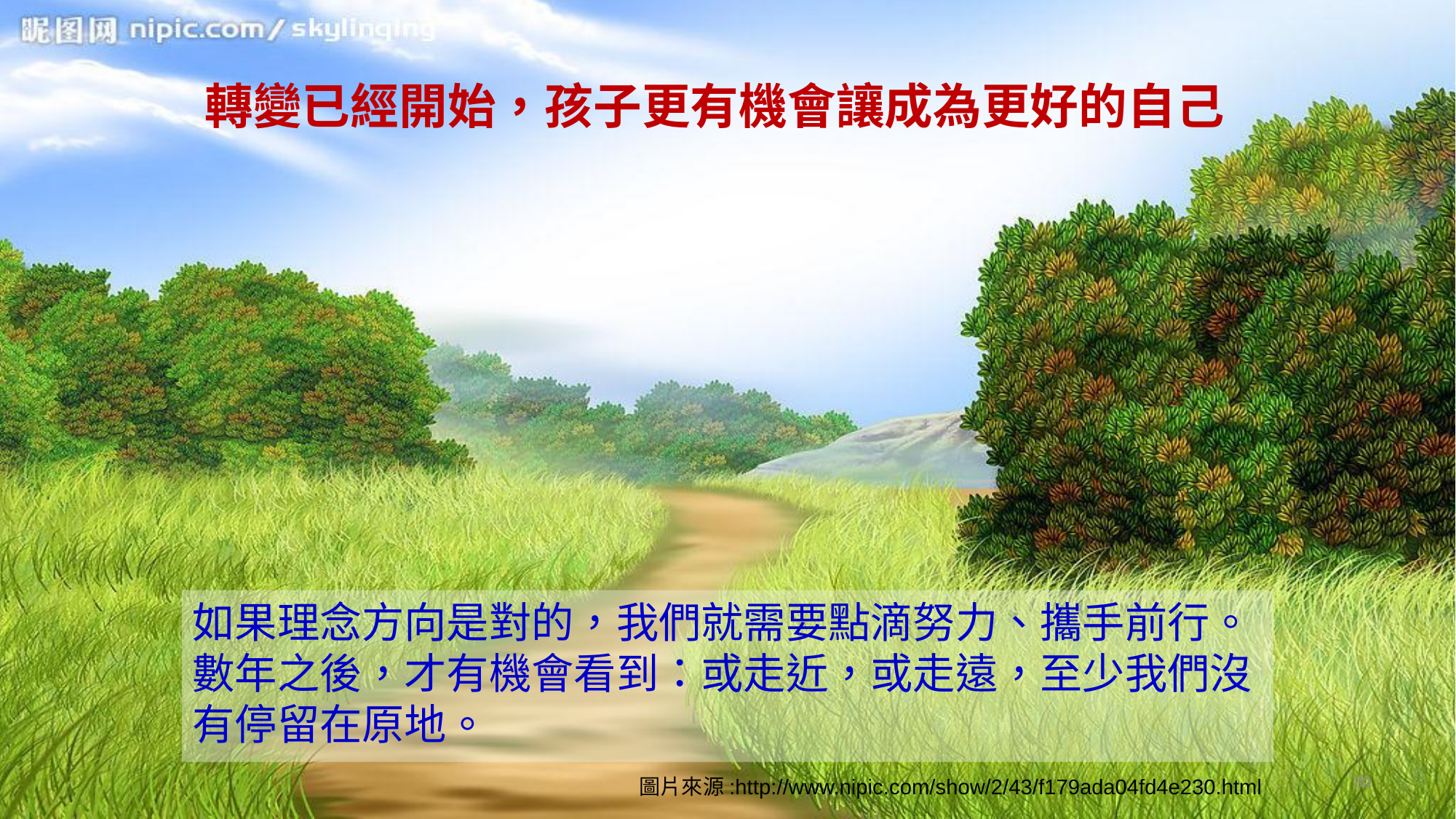

# 轉變已經開始，孩子更有機會讓成為更好的自己
如果理念方向是對的，我們就需要點滴努力、攜手前行。
數年之後，才有機會看到：或走近，或走遠，至少我們沒有停留在原地。
80
圖片來源:http://www.nipic.com/show/2/43/f179ada04fd4e230.html